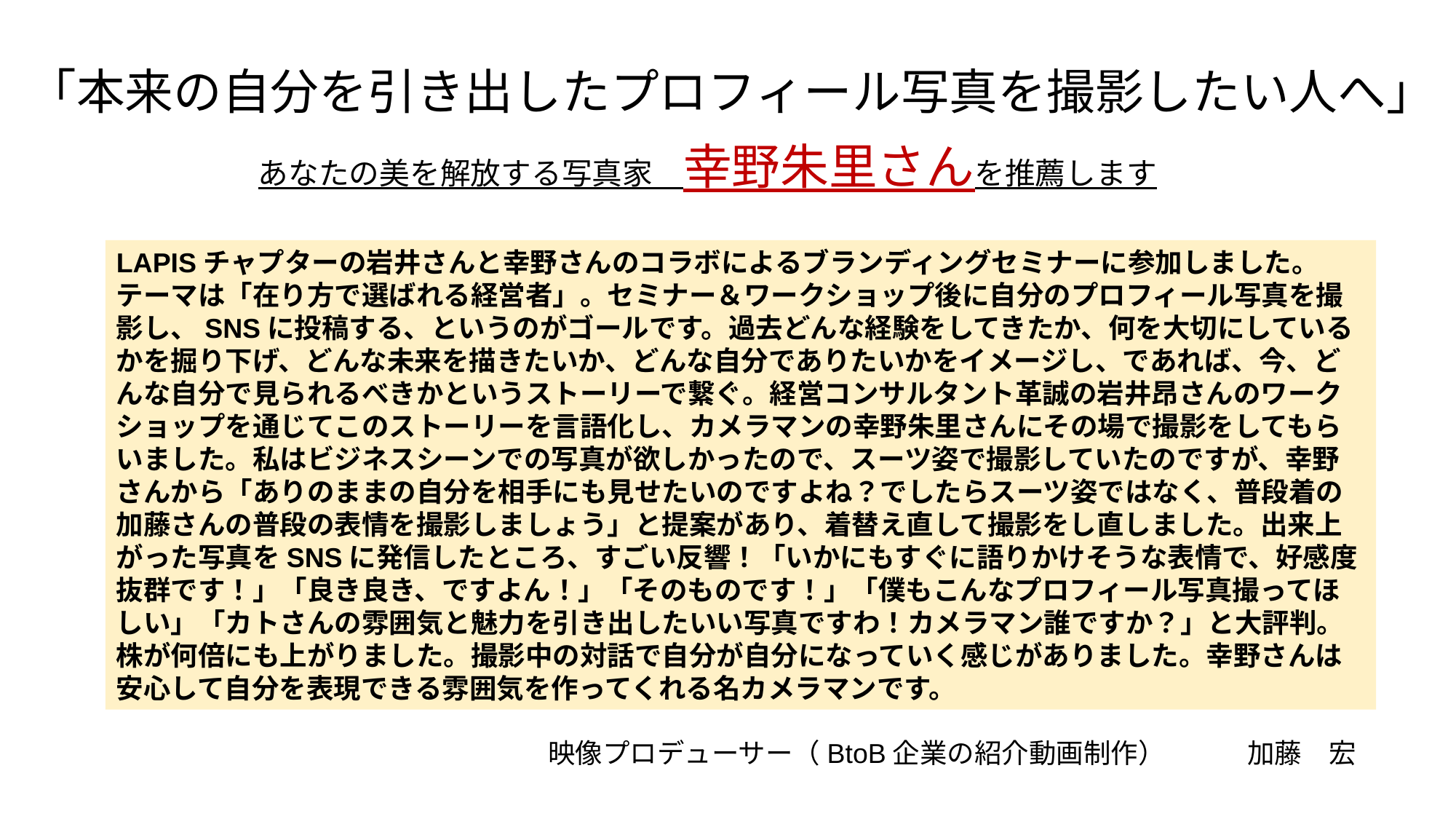

「本来の自分を引き出したプロフィール写真を撮影したい人へ」
# あなたの美を解放する写真家　幸野朱里さんを推薦します
LAPISチャプターの岩井さんと幸野さんのコラボによるブランディングセミナーに参加しました。テーマは「在り方で選ばれる経営者」。セミナー＆ワークショップ後に自分のプロフィール写真を撮影し、SNSに投稿する、というのがゴールです。過去どんな経験をしてきたか、何を大切にしているかを掘り下げ、どんな未来を描きたいか、どんな自分でありたいかをイメージし、であれば、今、どんな自分で見られるべきかというストーリーで繋ぐ。経営コンサルタント革誠の岩井昂さんのワークショップを通じてこのストーリーを言語化し、カメラマンの幸野朱里さんにその場で撮影をしてもらいました。私はビジネスシーンでの写真が欲しかったので、スーツ姿で撮影していたのですが、幸野さんから「ありのままの自分を相手にも見せたいのですよね？でしたらスーツ姿ではなく、普段着の加藤さんの普段の表情を撮影しましょう」と提案があり、着替え直して撮影をし直しました。出来上がった写真をSNSに発信したところ、すごい反響！「いかにもすぐに語りかけそうな表情で、好感度抜群です！」「良き良き、ですよん！」「そのものです！」「僕もこんなプロフィール写真撮ってほしい」「カトさんの雰囲気と魅力を引き出したいい写真ですわ！カメラマン誰ですか？」と大評判。株が何倍にも上がりました。撮影中の対話で自分が自分になっていく感じがありました。幸野さんは安心して自分を表現できる雰囲気を作ってくれる名カメラマンです。
映像プロデューサー（BtoB企業の紹介動画制作）　　　加藤　宏